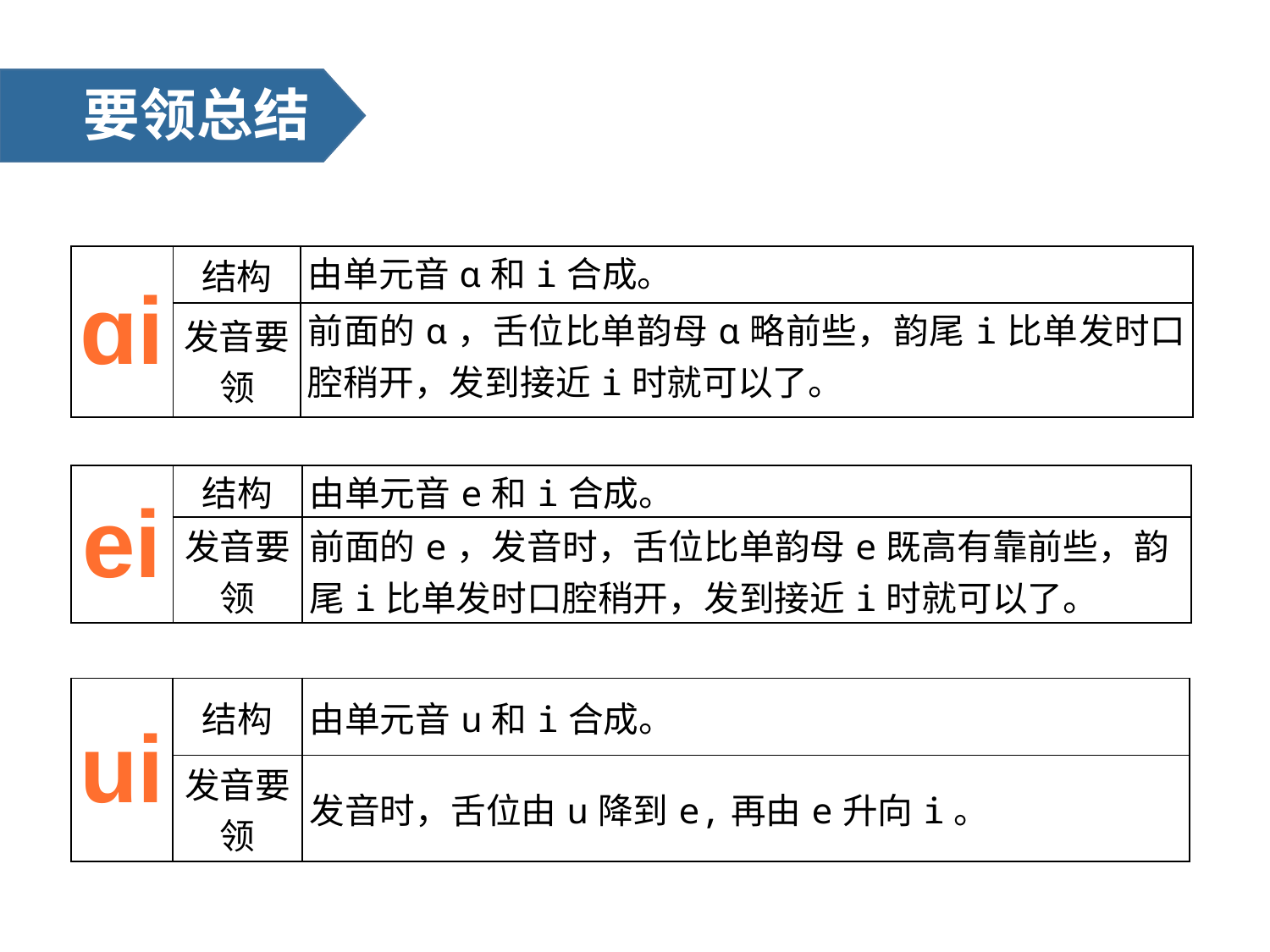

要领总结
| ɑi | 结构 | 由单元音ɑ和i合成。 |
| --- | --- | --- |
|  | 发音要领 | 前面的ɑ，舌位比单韵母ɑ略前些，韵尾i比单发时口腔稍开，发到接近i时就可以了。 |
| ei | 结构 | 由单元音e和i合成。 |
| --- | --- | --- |
|  | 发音要领 | 前面的e，发音时，舌位比单韵母e既高有靠前些，韵尾i比单发时口腔稍开，发到接近i时就可以了。 |
| ui | 结构 | 由单元音u和i合成。 |
| --- | --- | --- |
|  | 发音要领 | 发音时，舌位由u降到e,再由e升向i。 |